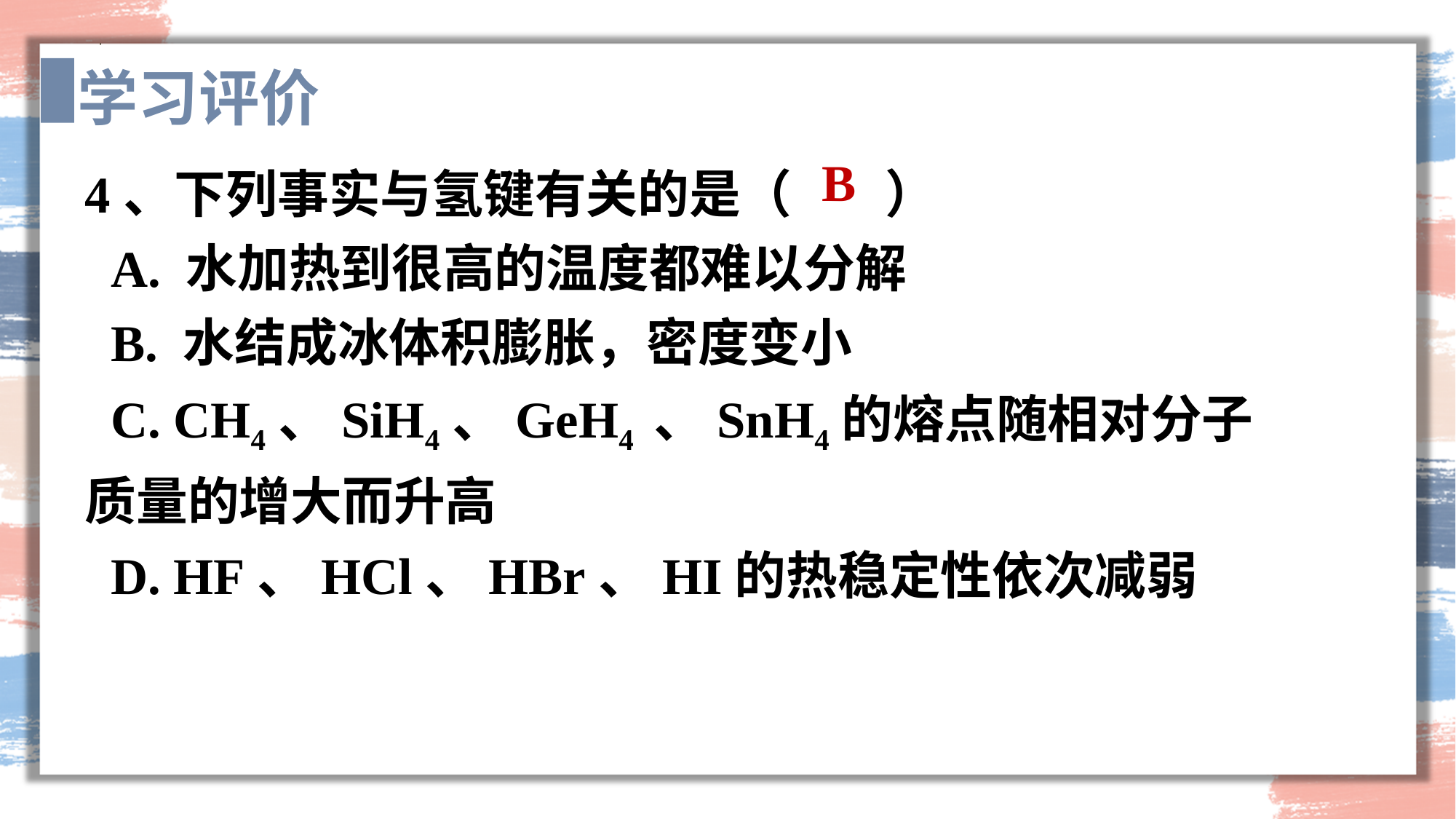

学习评价

4、下列事实与氢键有关的是（        ）
  A. 水加热到很高的温度都难以分解
  B. 水结成冰体积膨胀，密度变小
  C. CH4、SiH4、GeH4 、SnH4的熔点随相对分子质量的增大而升高
  D. HF、HCl、HBr、HI的热稳定性依次减弱
B